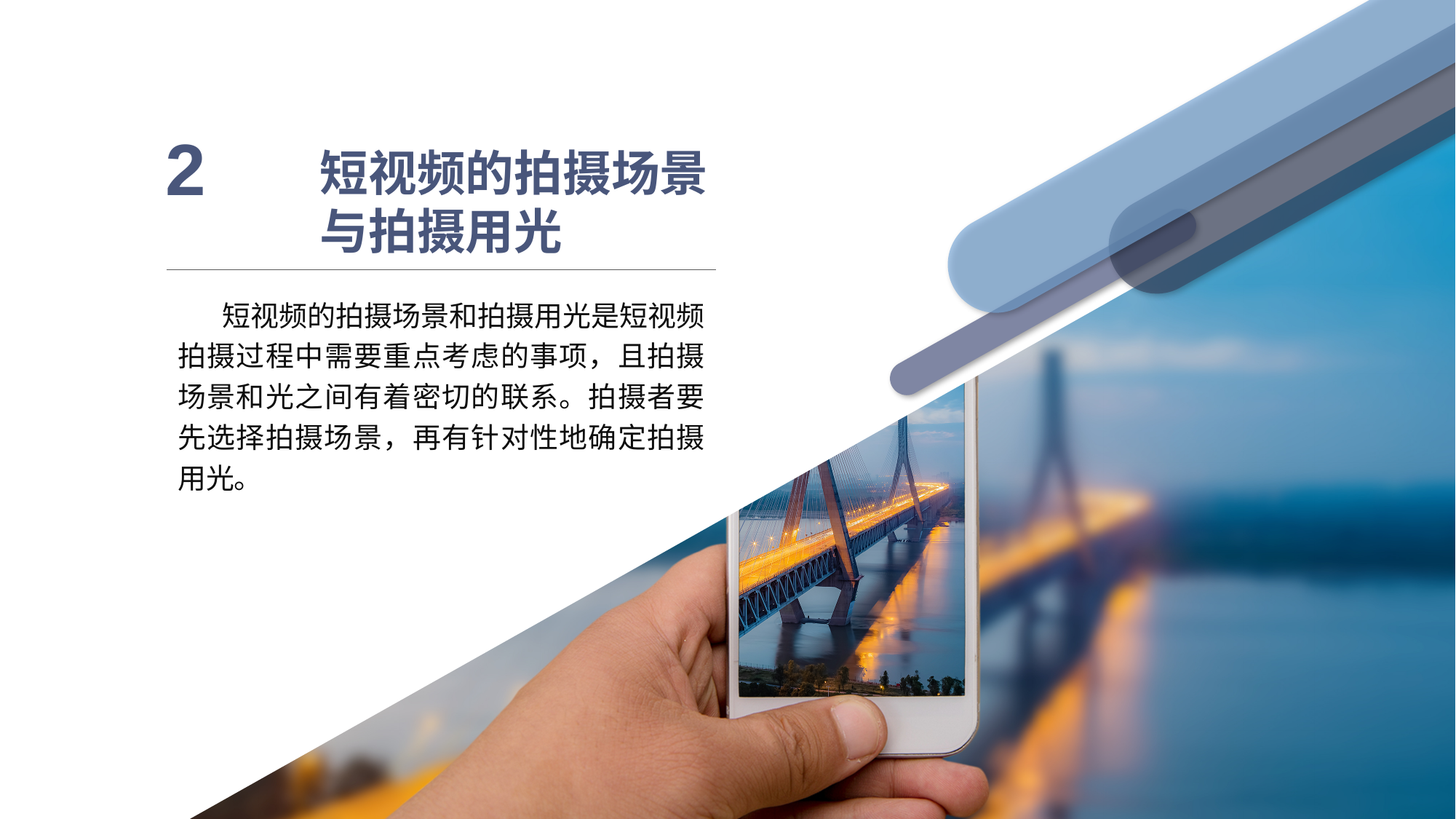

2
短视频的拍摄场景
与拍摄用光
短视频的拍摄场景和拍摄用光是短视频拍摄过程中需要重点考虑的事项，且拍摄场景和光之间有着密切的联系。拍摄者要先选择拍摄场景，再有针对性地确定拍摄用光。